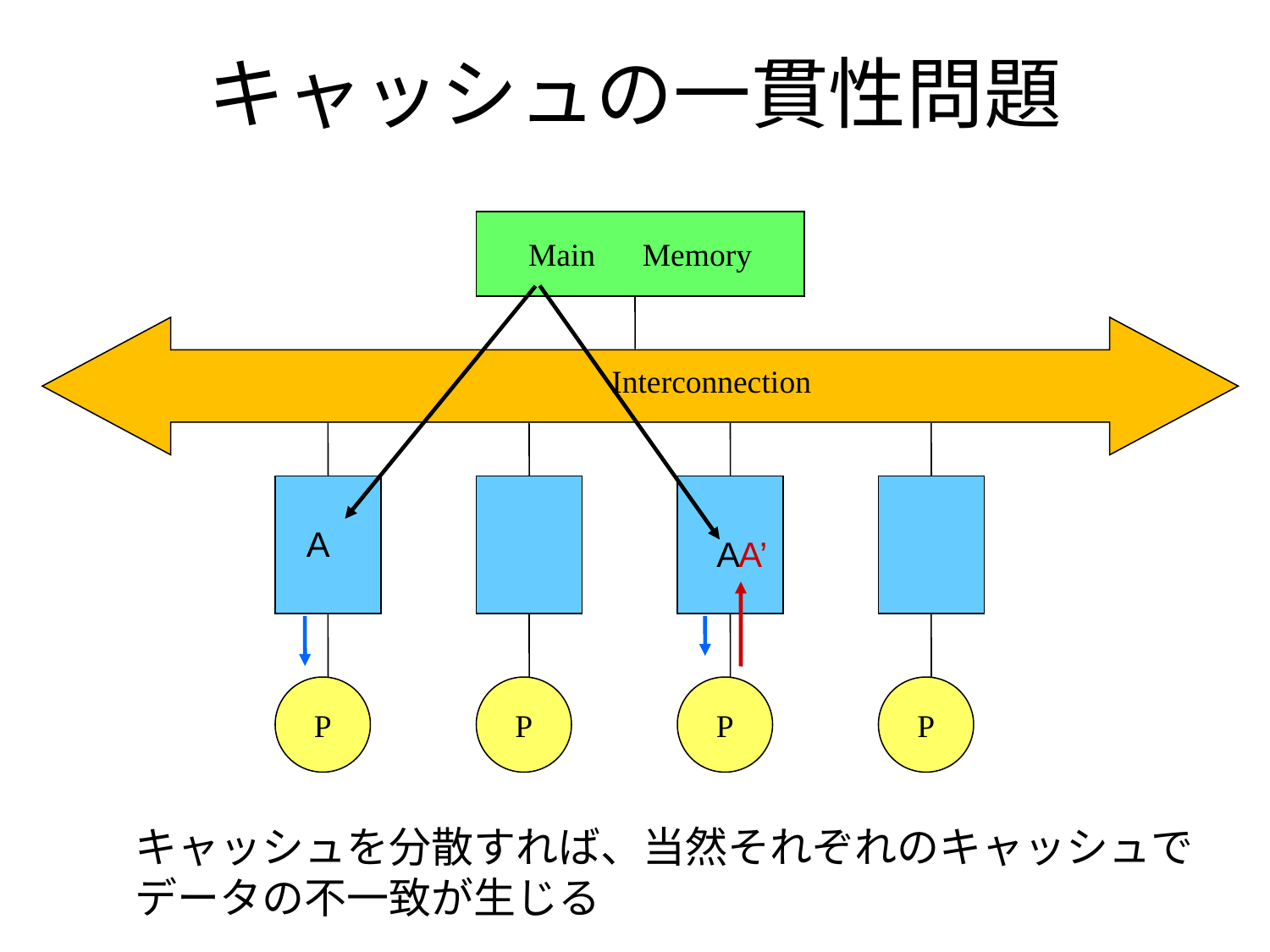

キャッシュの一貫性問題
Main　Memory

Interconnection

P

P

P

A
A’
A

P
キャッシュを分散すれば、当然それぞれのキャッシュで
データの不一致が生じる